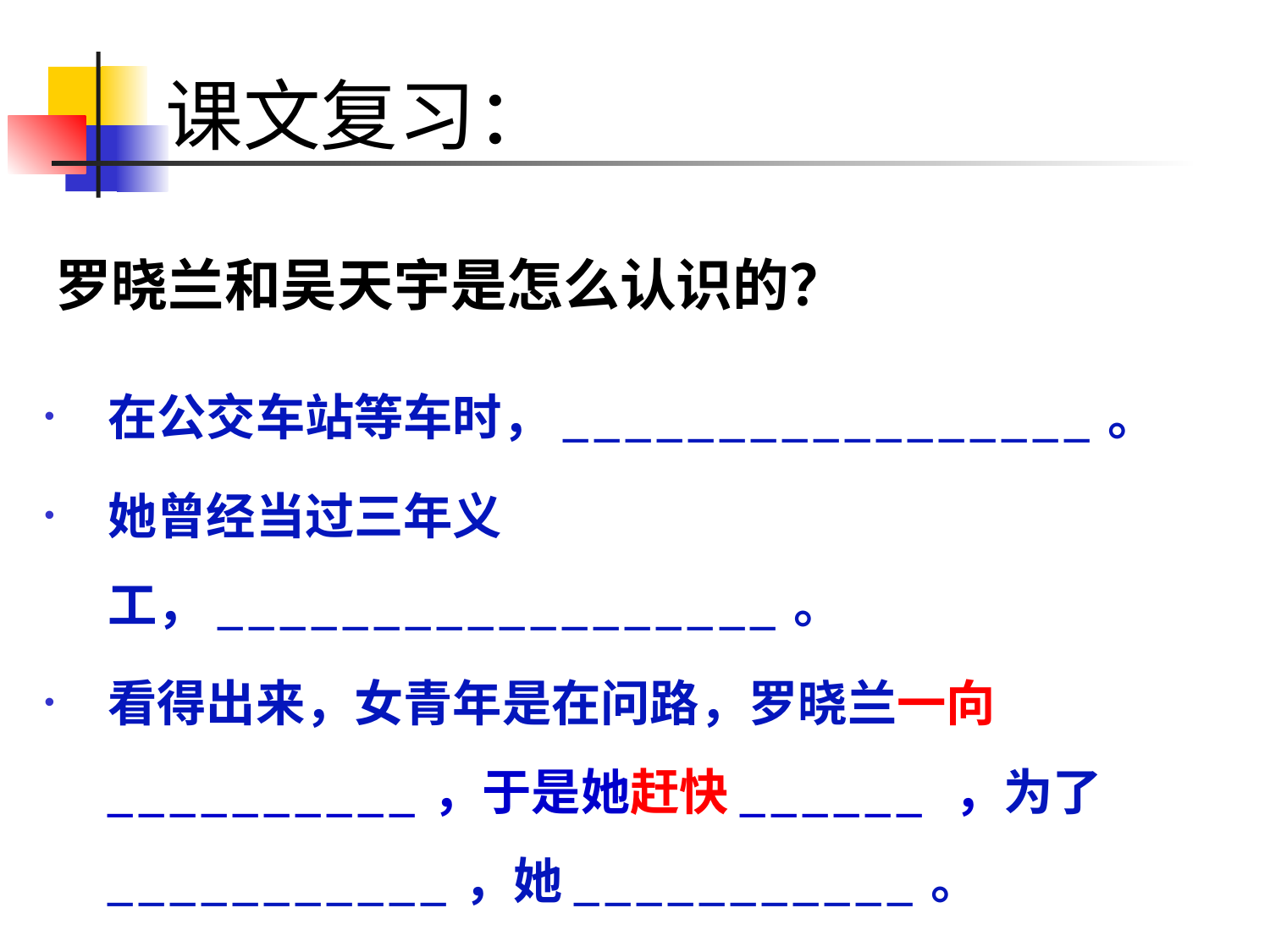

# 课文复习：
罗晓兰和吴天宇是怎么认识的？
在公交车站等车时，_________________。
她曾经当过三年义工，__________________。
看得出来，女青年是在问路，罗晓兰一向__________，于是她赶快______ ，为了___________，她___________。